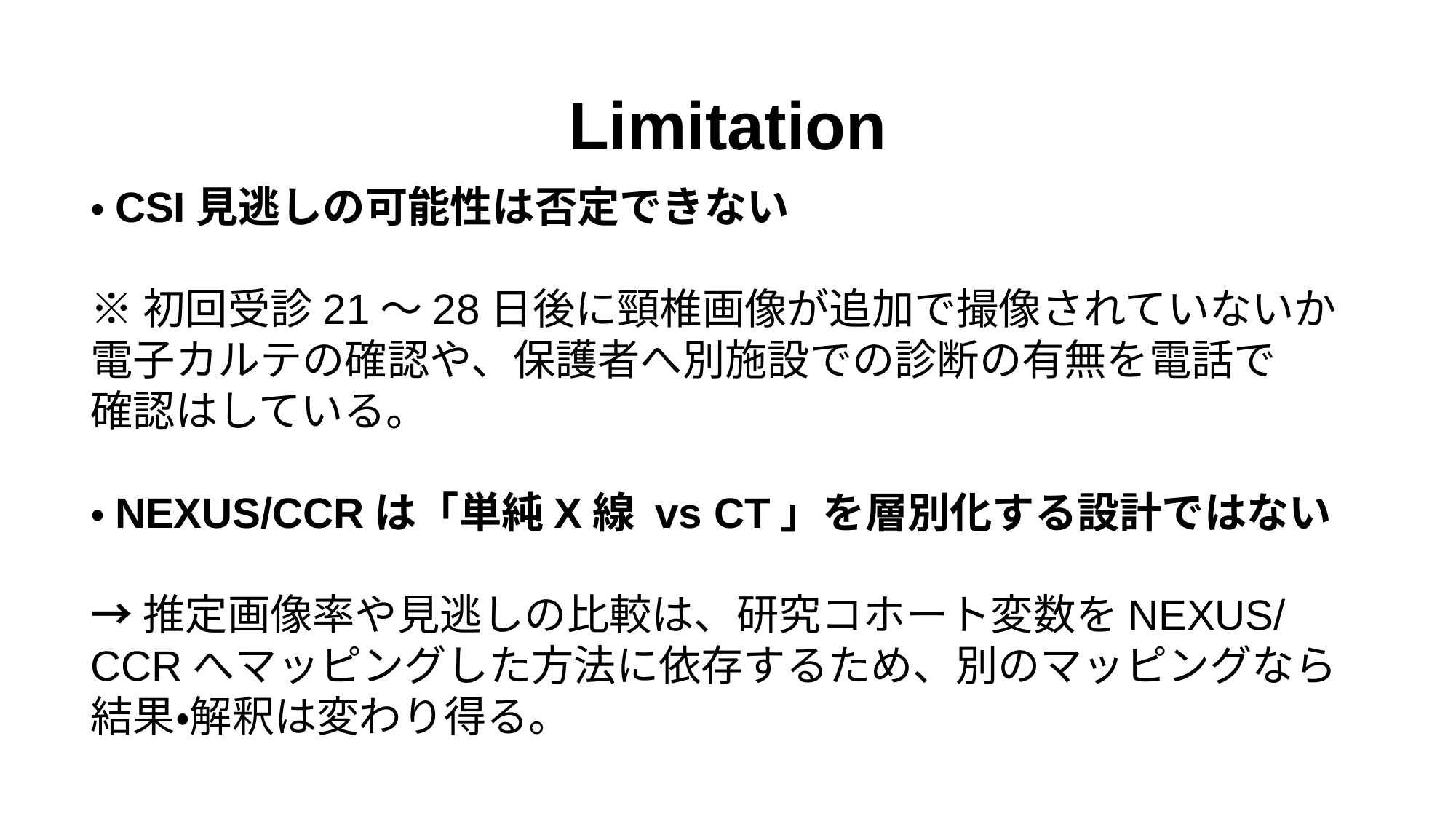

# Limitation
・CSI見逃しの可能性は否定できない

※初回受診21〜28日後に頸椎画像が追加で撮像されていないか
電子カルテの確認や、保護者へ別施設での診断の有無を電話で
確認はしている。

・NEXUS/CCRは「単純X線 vs CT」を層別化する設計ではない

→推定画像率や見逃しの比較は、研究コホート変数をNEXUS/CCRへマッピングした方法に依存するため、別のマッピングなら結果・解釈は変わり得る。